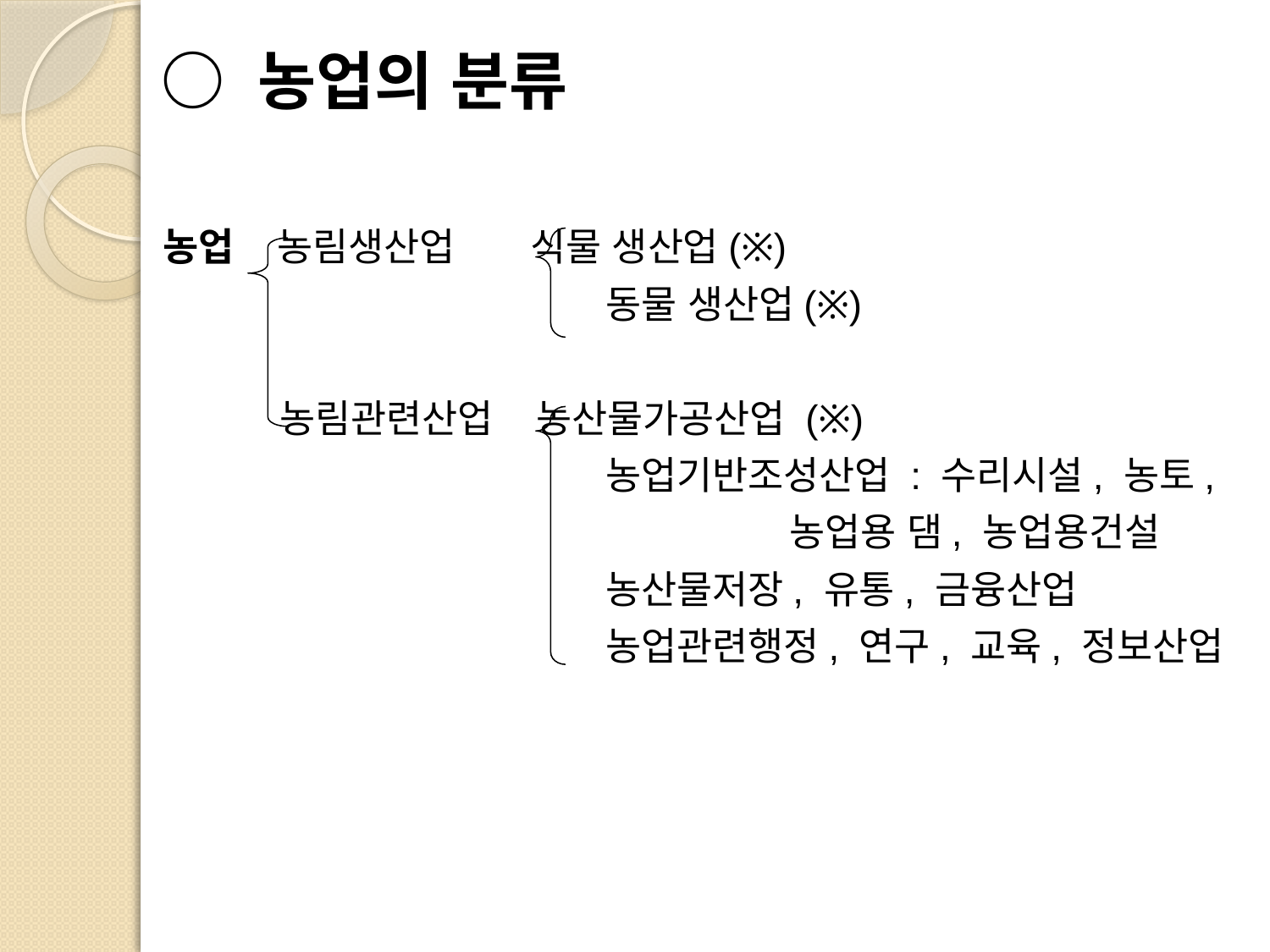

# ○ 농업의 분류
농업    농림생산업       식물 생산업(※)
			             동물 생산업(※)

          농림관련산업    농산물가공산업 (※)
  			             농업기반조성산업 : 수리시설, 농토,
  			                              농업용 댐, 농업용건설
			             농산물저장, 유통, 금융산업
			             농업관련행정, 연구, 교육, 정보산업